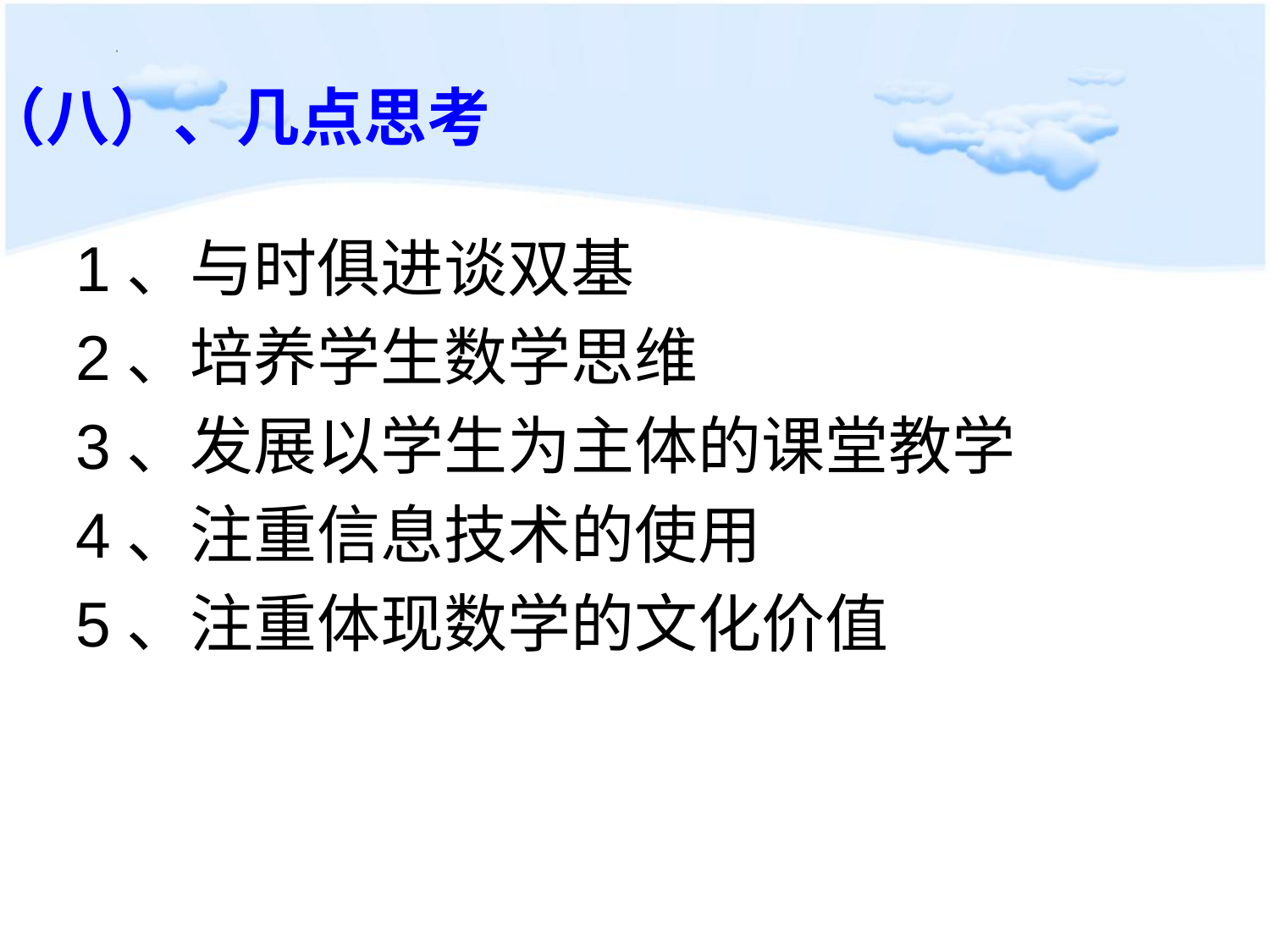

# （八）、几点思考
1、与时俱进谈双基
2、培养学生数学思维
3、发展以学生为主体的课堂教学
4、注重信息技术的使用
5、注重体现数学的文化价值